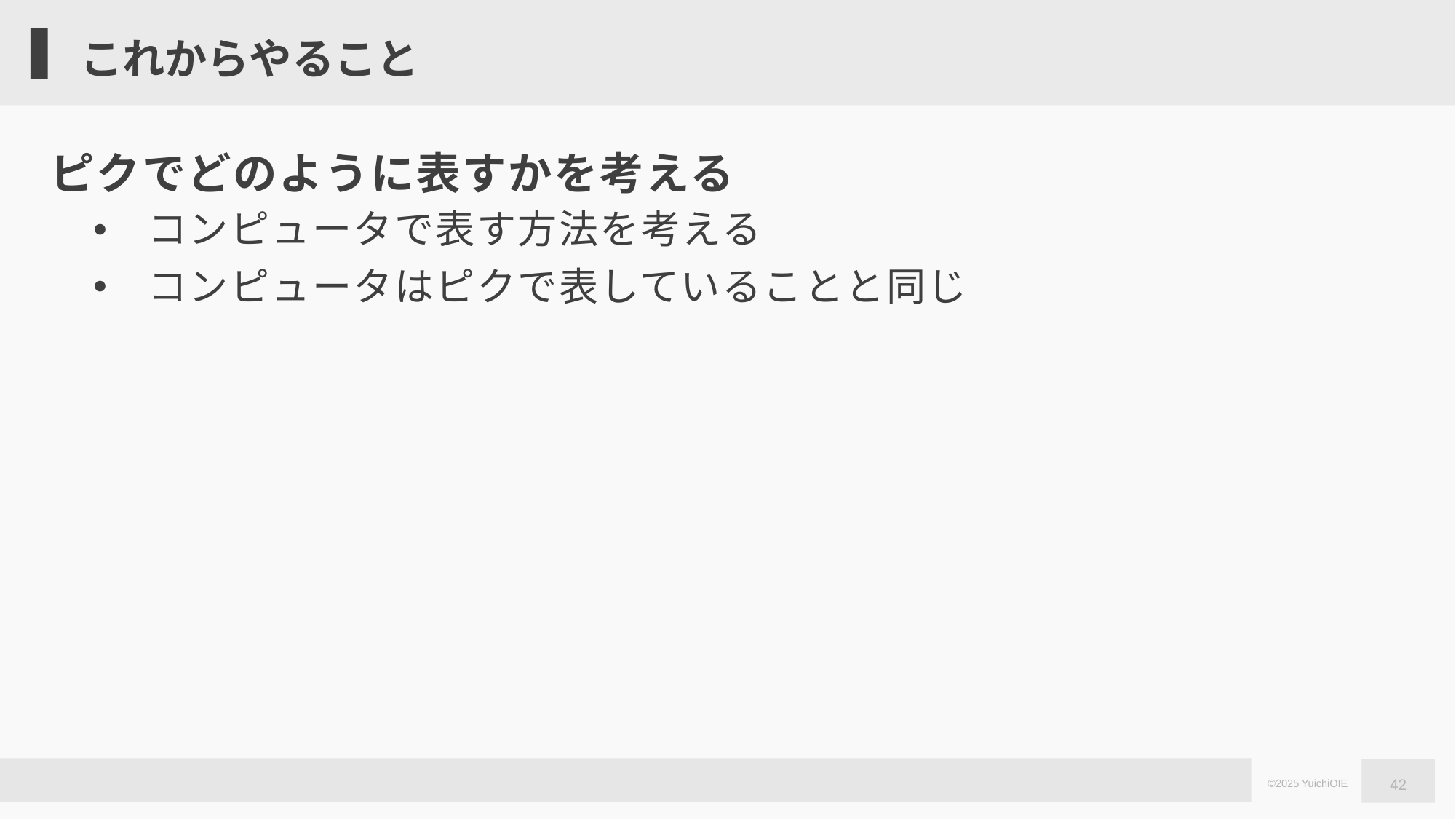

# これからやること
ピクでどのように表すかを考える
コンピュータで表す方法を考える
コンピュータはピクで表していることと同じ
42